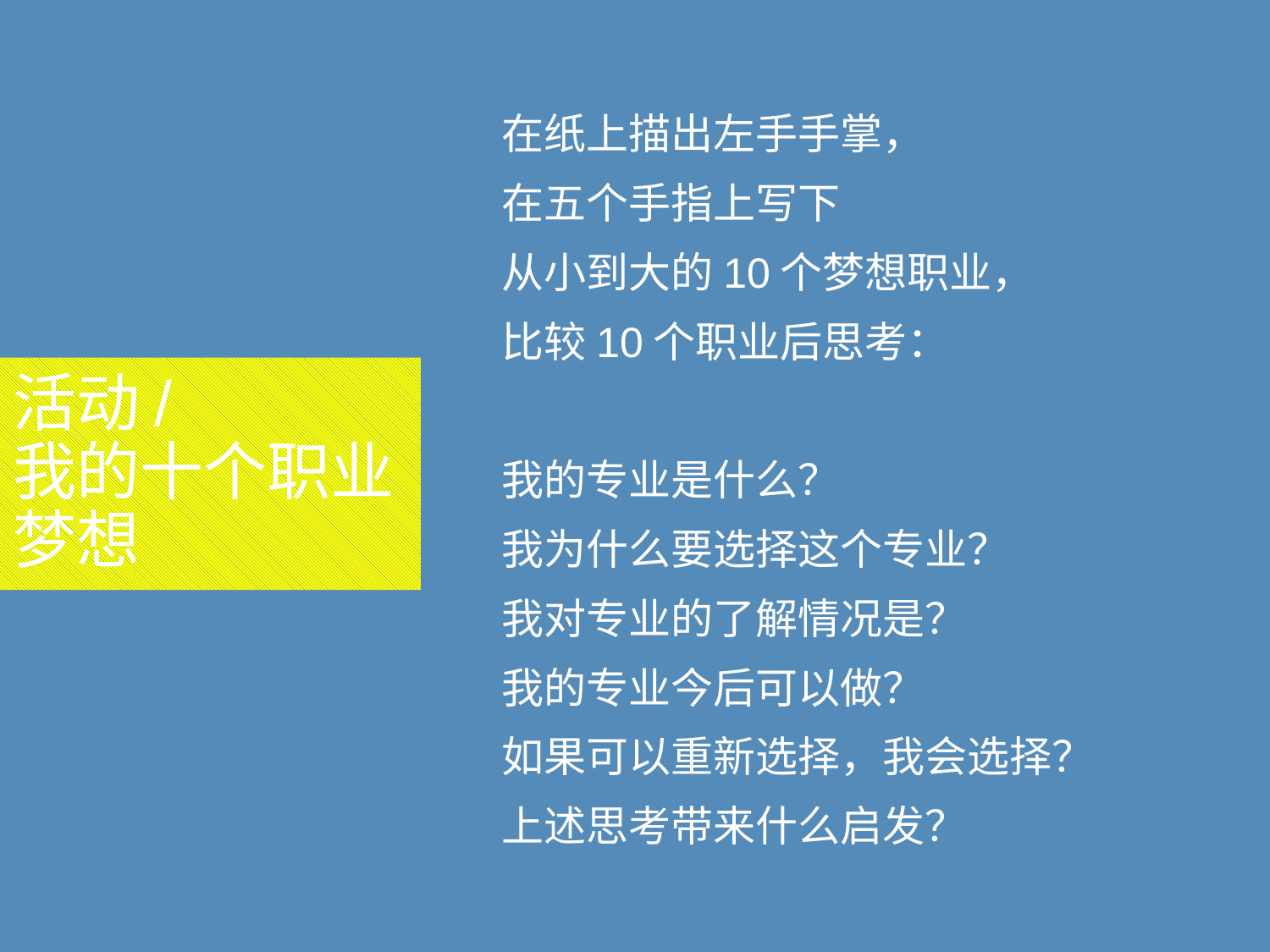

在纸上描出左手手掌，
在五个手指上写下
从小到大的10个梦想职业，
比较10个职业后思考：

我的专业是什么？
我为什么要选择这个专业？
我对专业的了解情况是？
我的专业今后可以做？
如果可以重新选择，我会选择？
上述思考带来什么启发？
# 活动/ 我的十个职业梦想